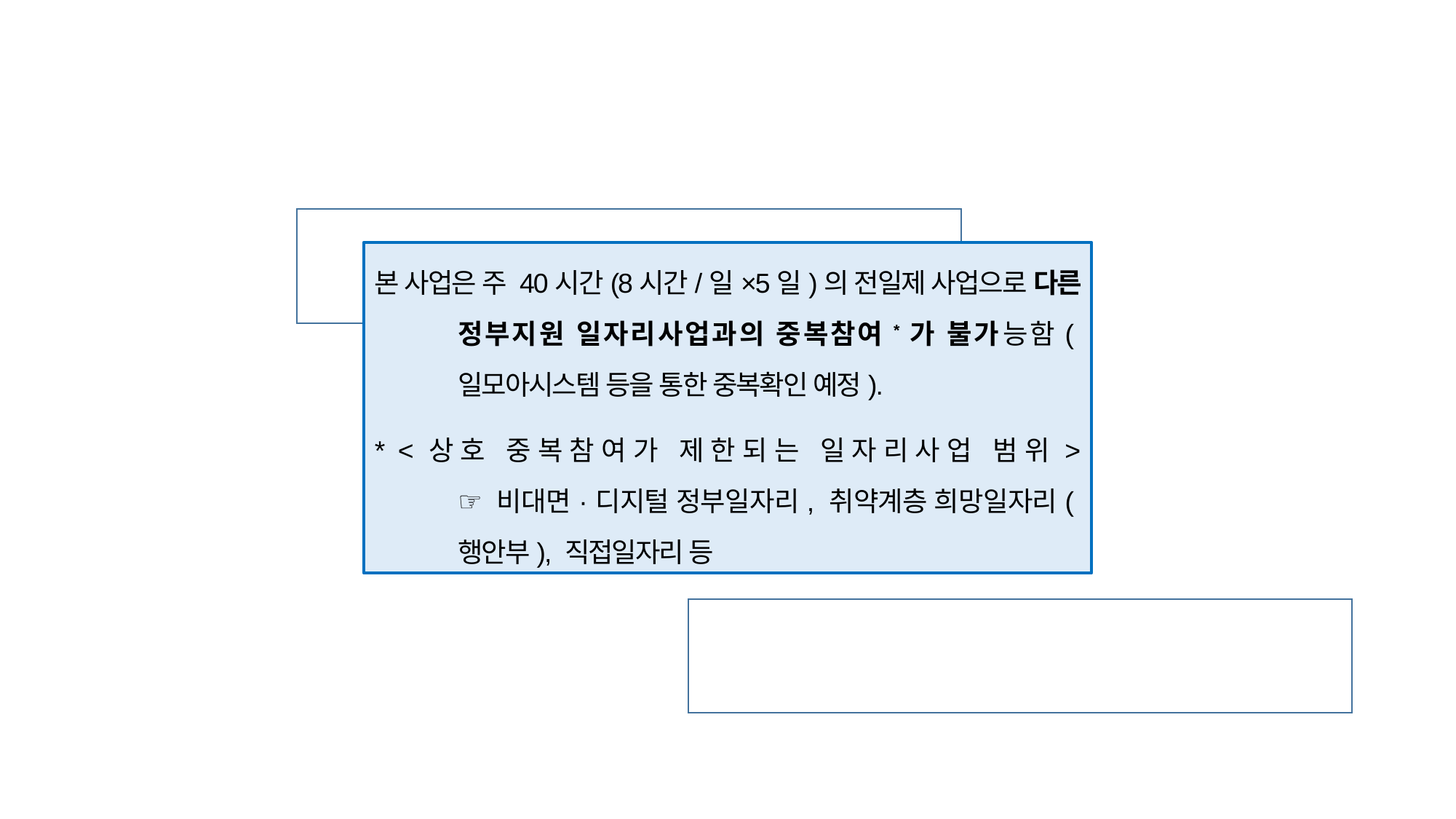

본 사업은 주 40시간(8시간/일×5일)의 전일제 사업으로 다른 정부지원 일자리사업과의 중복참여*가 불가능함(일모아시스템 등을 통한 중복확인 예정).
* <상호 중복참여가 제한되는 일자리사업 범위>
☞ 비대면·디지털 정부일자리, 취약계층 희망일자리(행안부), 직접일자리 등